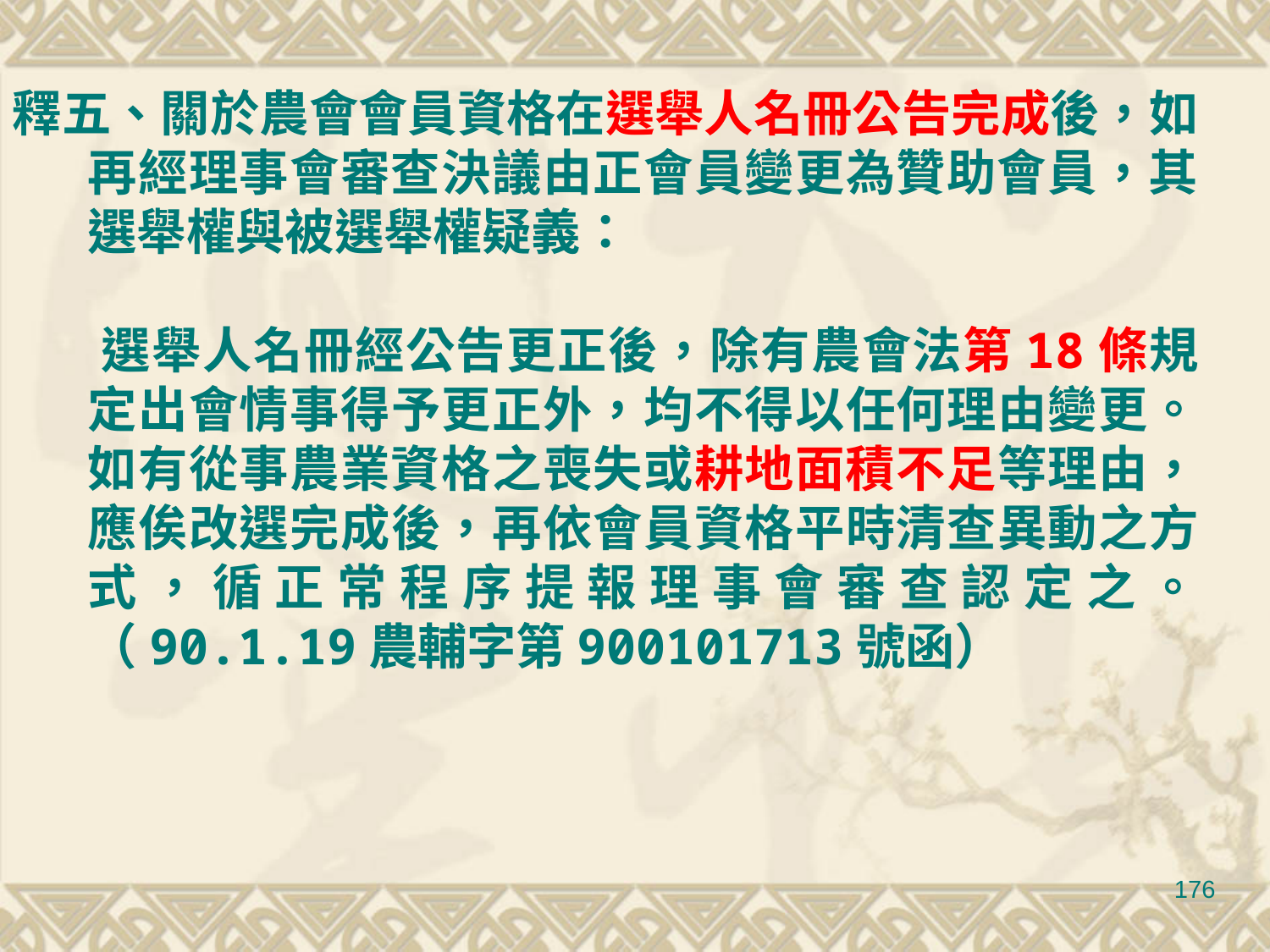

釋五、關於農會會員資格在選舉人名冊公告完成後，如再經理事會審查決議由正會員變更為贊助會員，其選舉權與被選舉權疑義：

      選舉人名冊經公告更正後，除有農會法第18條規定出會情事得予更正外，均不得以任何理由變更。如有從事農業資格之喪失或耕地面積不足等理由，應俟改選完成後，再依會員資格平時清查異動之方式，循正常程序提報理事會審查認定之。（90.1.19農輔字第900101713號函）
176